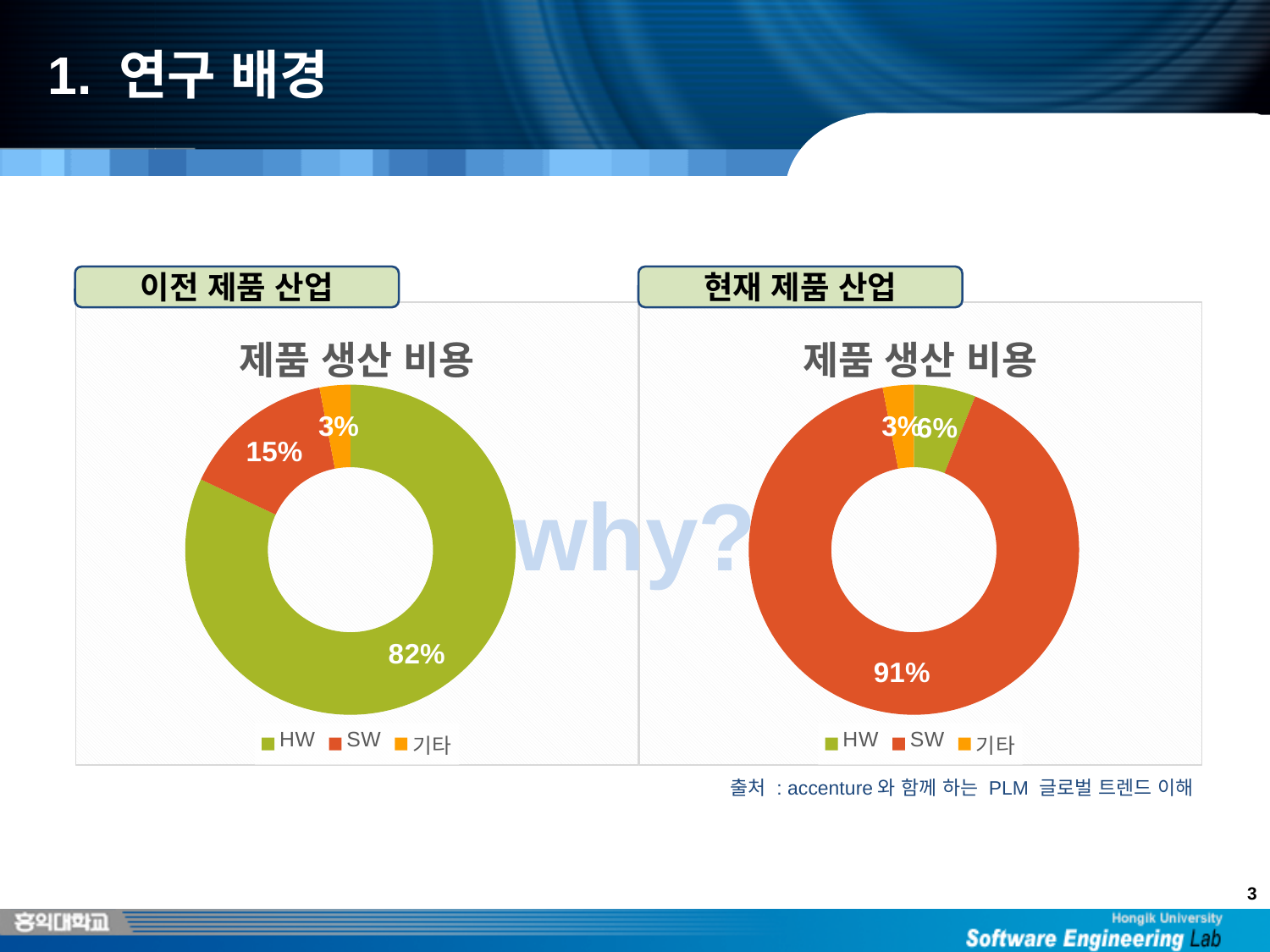

# 1. 연구 배경
현재 제품 산업
이전 제품 산업

### Chart: 제품 생산 비용

| Category | 소모 비용 |
|---|---|
| HW | 82.0 |
| SW | 15.0 |
| 기타 | 3.0 |

### Chart: 제품 생산 비용

| Category | 소모 비용 |
|---|---|
| HW | 1.0 |
| SW | 15.0 |
| 기타 | 0.5 |
why?
출처 : accenture와 함께 하는 PLM 글로벌 트렌드 이해
3